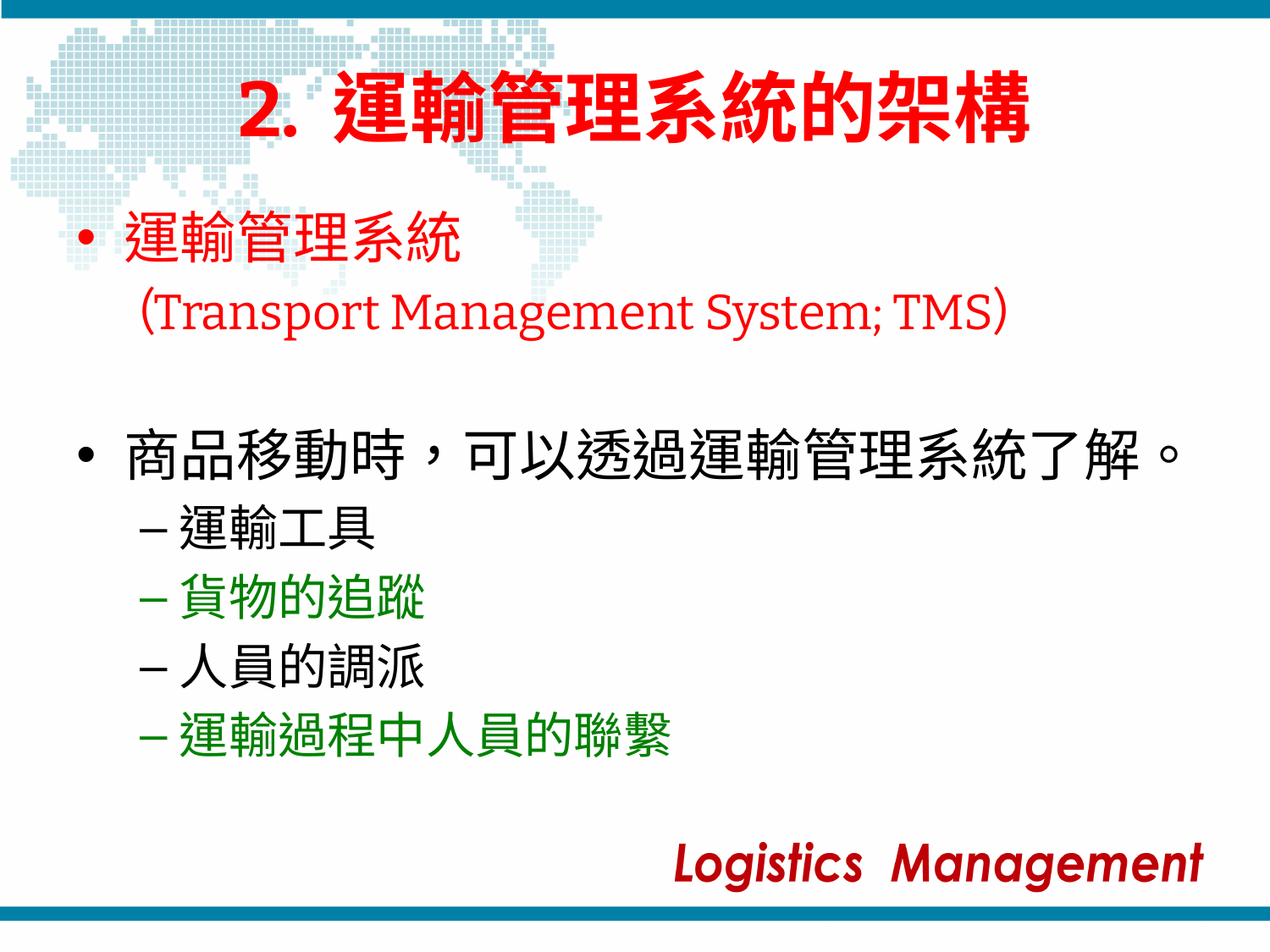

# 2. 運輸管理系統的架構
運輸管理系統
(Transport Management System; TMS)

商品移動時，可以透過運輸管理系統了解。
運輸工具
貨物的追蹤
人員的調派
運輸過程中人員的聯繫